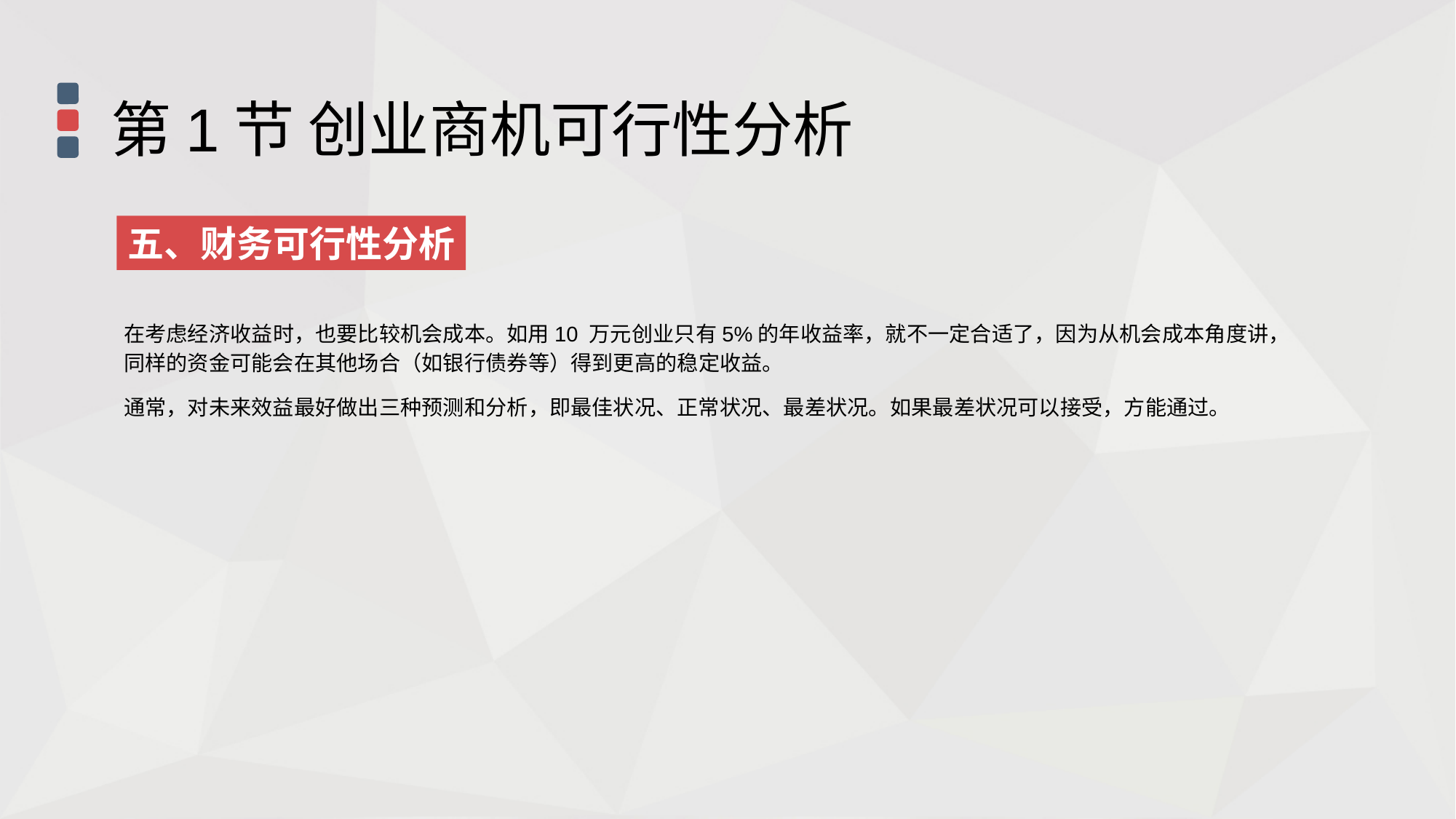

第1节 创业商机可行性分析
五、财务可行性分析
在考虑经济收益时，也要比较机会成本。如用10 万元创业只有5%的年收益率，就不一定合适了，因为从机会成本角度讲，同样的资金可能会在其他场合（如银行债券等）得到更高的稳定收益。
通常，对未来效益最好做出三种预测和分析，即最佳状况、正常状况、最差状况。如果最差状况可以接受，方能通过。